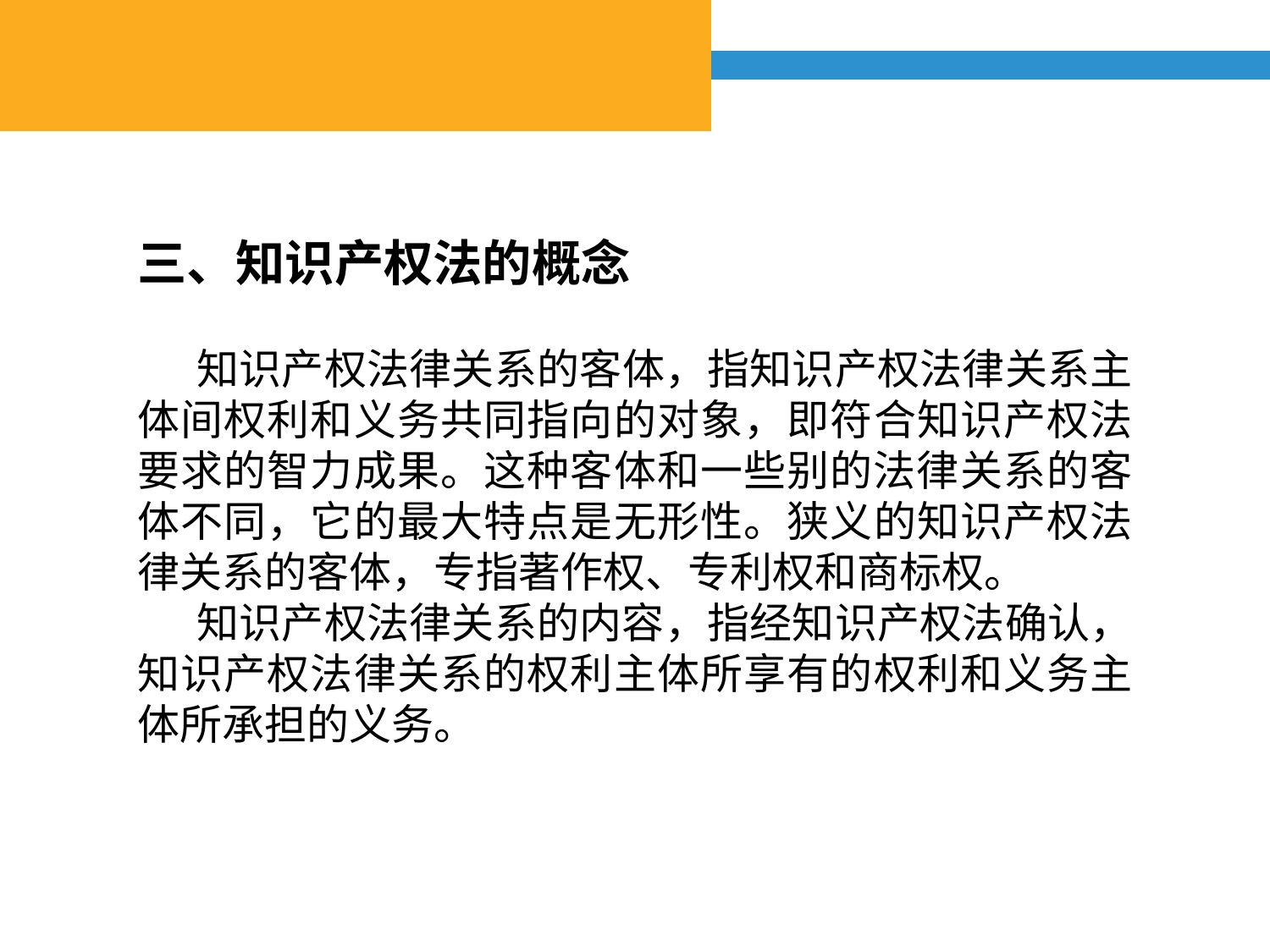

三、知识产权法的概念

     知识产权法律关系的客体，指知识产权法律关系主体间权利和义务共同指向的对象，即符合知识产权法要求的智力成果。这种客体和一些别的法律关系的客体不同，它的最大特点是无形性。狭义的知识产权法律关系的客体，专指著作权、专利权和商标权。
     知识产权法律关系的内容，指经知识产权法确认，知识产权法律关系的权利主体所享有的权利和义务主体所承担的义务。